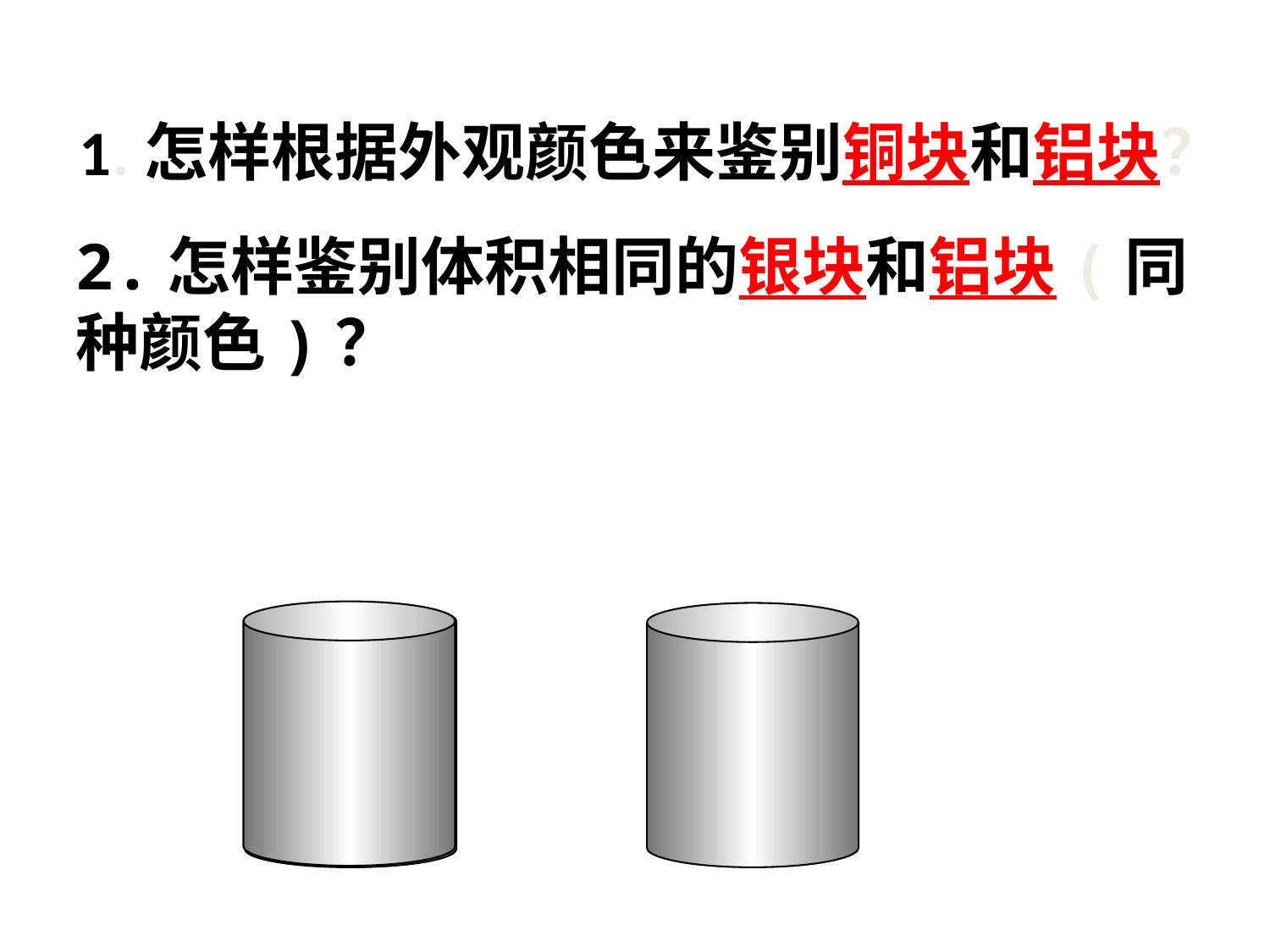

1.怎样根据外观颜色来鉴别铜块和铝块？

2.怎样鉴别体积相同的银块和铝块(同种颜色)？